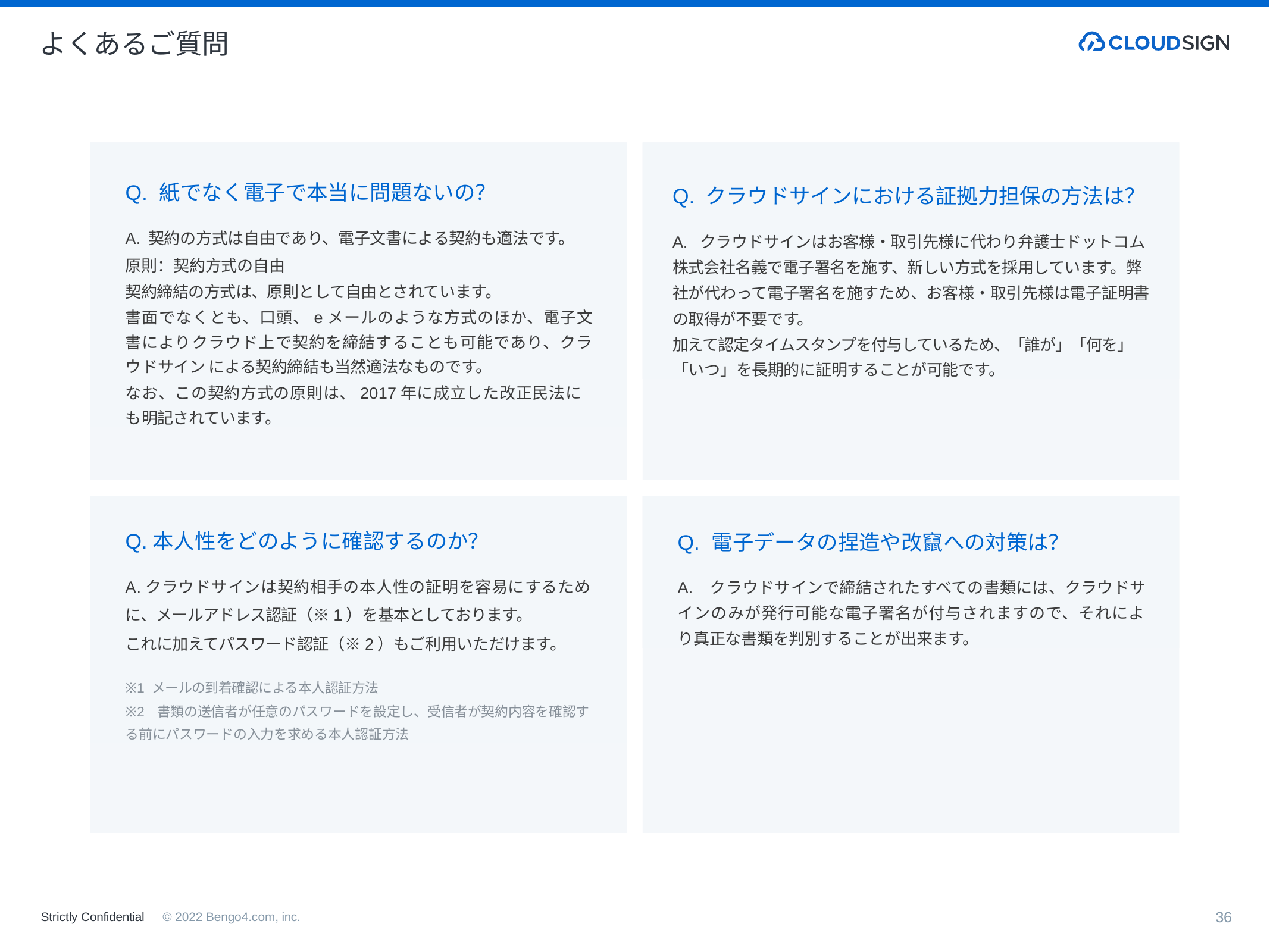

# よくあるご質問

Q. 紙でなく電子で本当に問題ないの？
A. 契約の方式は自由であり、電子文書による契約も適法です。原則：契約方式の自由
契約締結の方式は、原則として自由とされています。
書面でなくとも、口頭、eメールのような方式のほか、電子文書によりクラウド上で契約を締結することも可能であり、クラウドサイン による契約締結も当然適法なものです。
なお、この契約方式の原則は、2017年に成立した改正民法にも明記されています。

Q. クラウドサインにおける証拠力担保の方法は？
A. クラウドサインはお客様・取引先様に代わり弁護士ドットコム株式会社名義で電子署名を施す、新しい方式を採用しています。弊社が代わって電子署名を施すため、お客様・取引先様は電子証明書の取得が不要です。
加えて認定タイムスタンプを付与しているため、「誰が」「何を」
「いつ」を長期的に証明することが可能です。

Q.本人性をどのように確認するのか？
A.クラウドサインは契約相手の本人性の証明を容易にするために、メールアドレス認証（※1）を基本としております。
これに加えてパスワード認証（※2）もご利用いただけます。

※1 メールの到着確認による本人認証方法
※2 書類の送信者が任意のパスワードを設定し、受信者が契約内容を確認する前にパスワードの入力を求める本人認証方法

Q. 電子データの捏造や改竄への対策は？
A. クラウドサインで締結されたすべての書類には、クラウドサインのみが発行可能な電子署名が付与されますので、それにより真正な書類を判別することが出来ます。

36
Strictly Confidential　© 2022 Bengo4.com, inc.